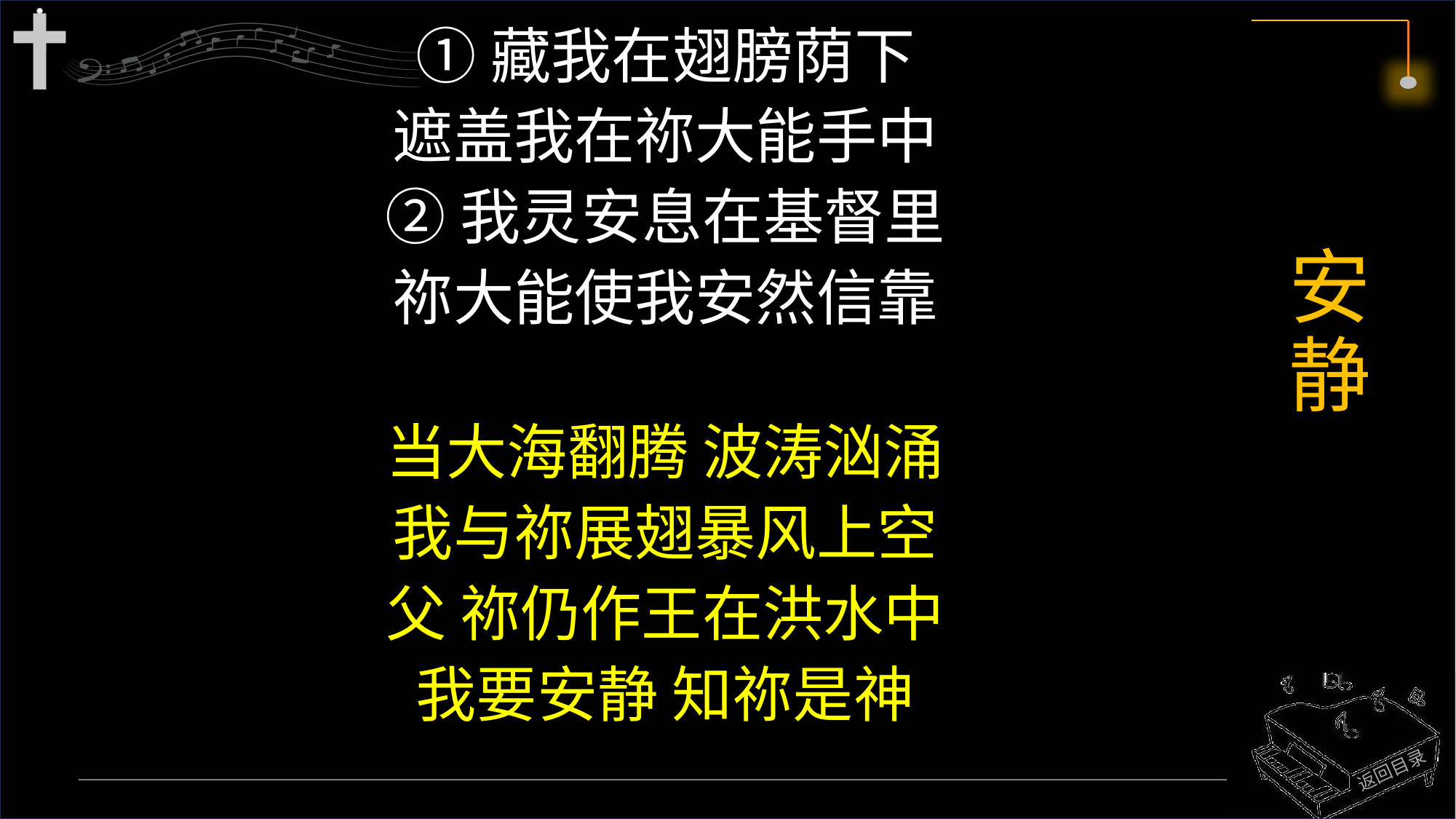

①藏我在翅膀荫下
遮盖我在祢大能手中
②我灵安息在基督里
祢大能使我安然信靠

当大海翻腾 波涛汹涌
我与祢展翅暴风上空
父 祢仍作王在洪水中
我要安静 知祢是神
# 安静